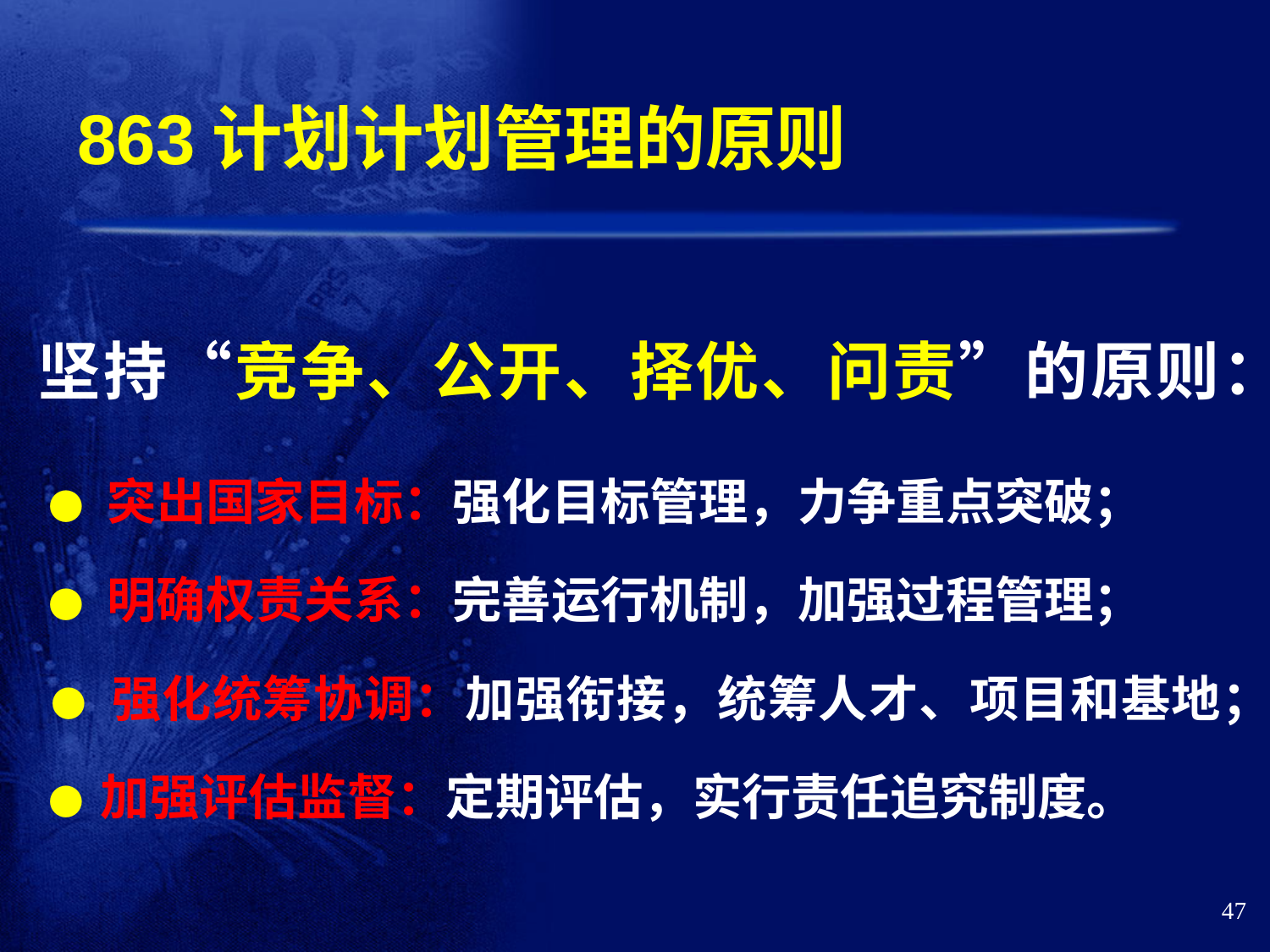

# 863计划计划管理的原则
坚持“竞争、公开、择优、问责”的原则：
 ● 突出国家目标：强化目标管理，力争重点突破；
 ● 明确权责关系：完善运行机制，加强过程管理；
 ● 强化统筹协调：加强衔接，统筹人才、项目和基地；
 ● 加强评估监督：定期评估，实行责任追究制度。
47